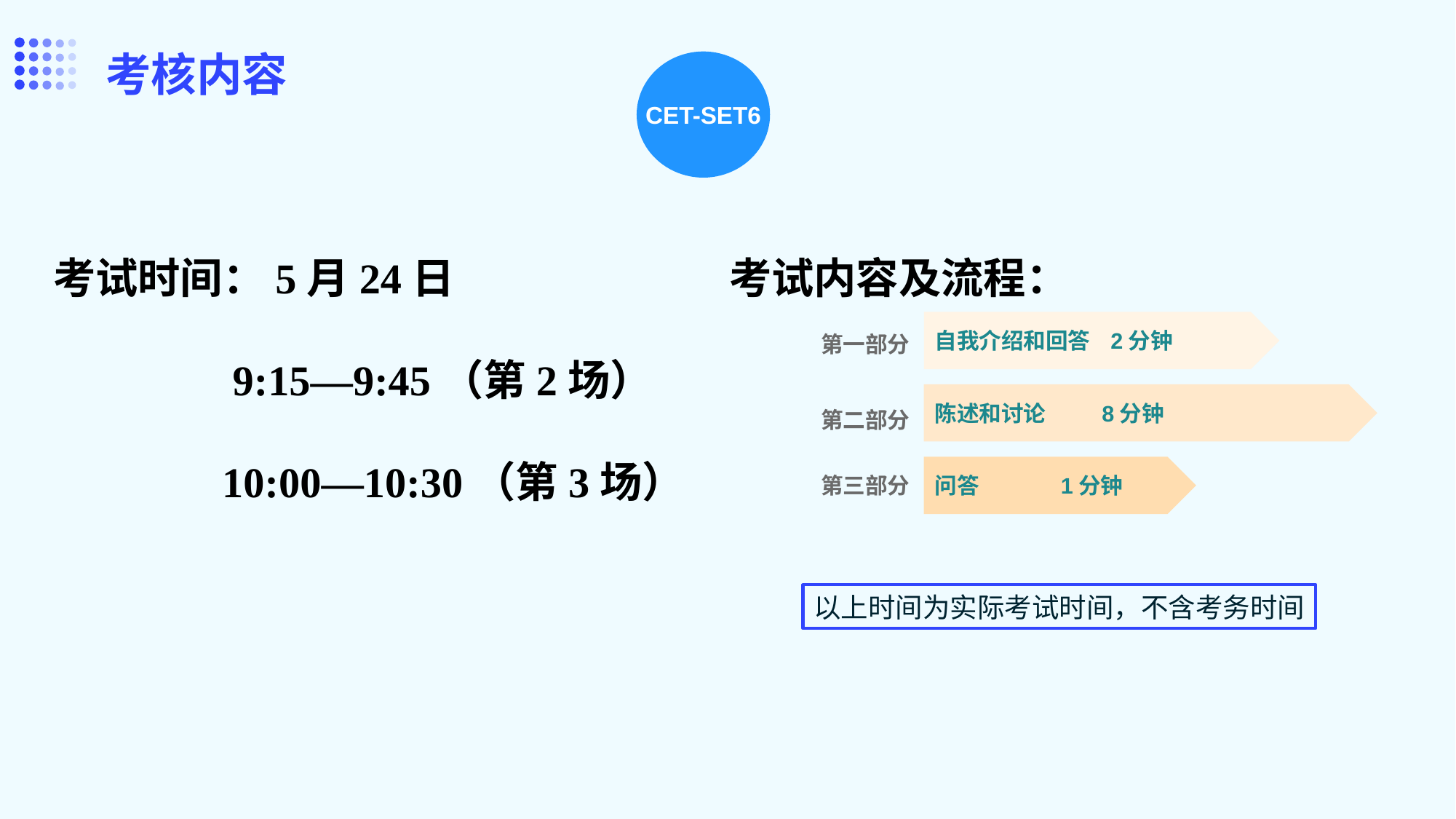

考核内容

CET-SET6
考试时间：5月24日

                 9:15—9:45（第2场）

                10:00—10:30（第3场）

考试内容及流程：

自我介绍和回答   2分钟
第一部分
陈述和讨论          8分钟

第二部分
问答               1分钟
第三部分
以上时间为实际考试时间，不含考务时间